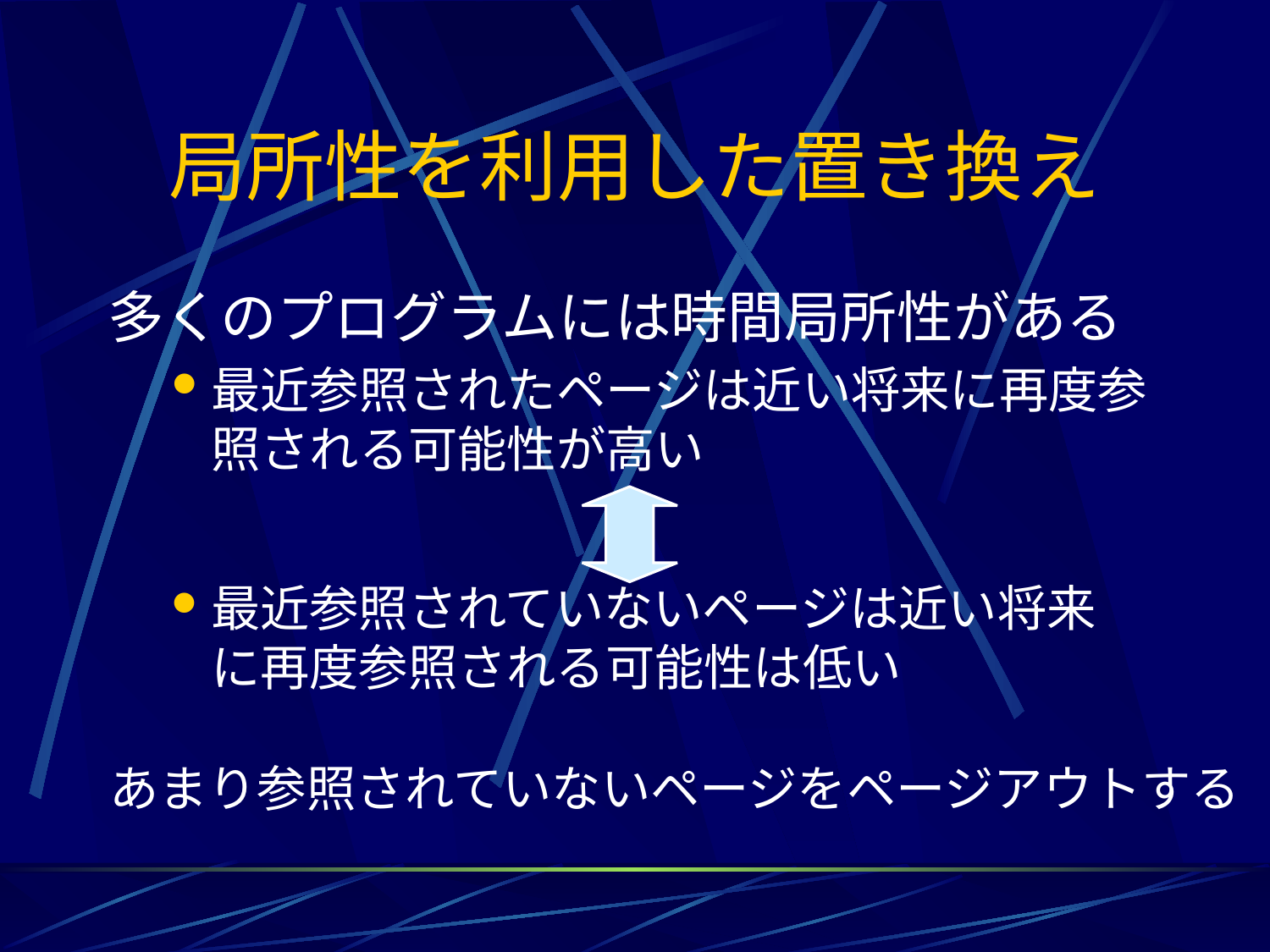

# 局所性を利用した置き換え
多くのプログラムには時間局所性がある
最近参照されたページは近い将来に再度参照される可能性が高い

最近参照されていないページは近い将来に再度参照される可能性は低い
あまり参照されていないページをページアウトする